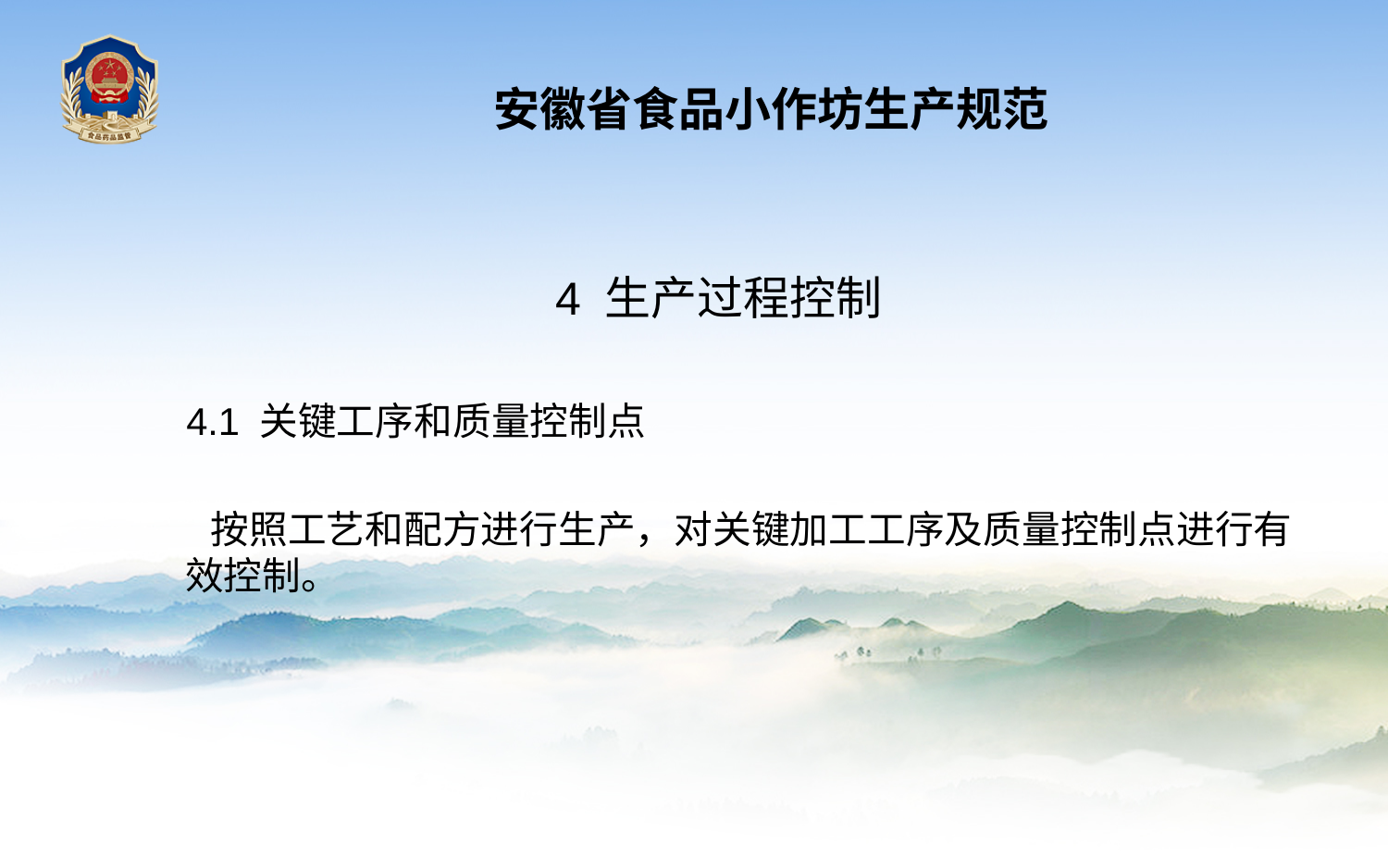

安徽省食品小作坊生产规范

4 生产过程控制

     4.1 关键工序和质量控制点

        按照工艺和配方进行生产，对关键加工工序及质量控制点进行有效控制。